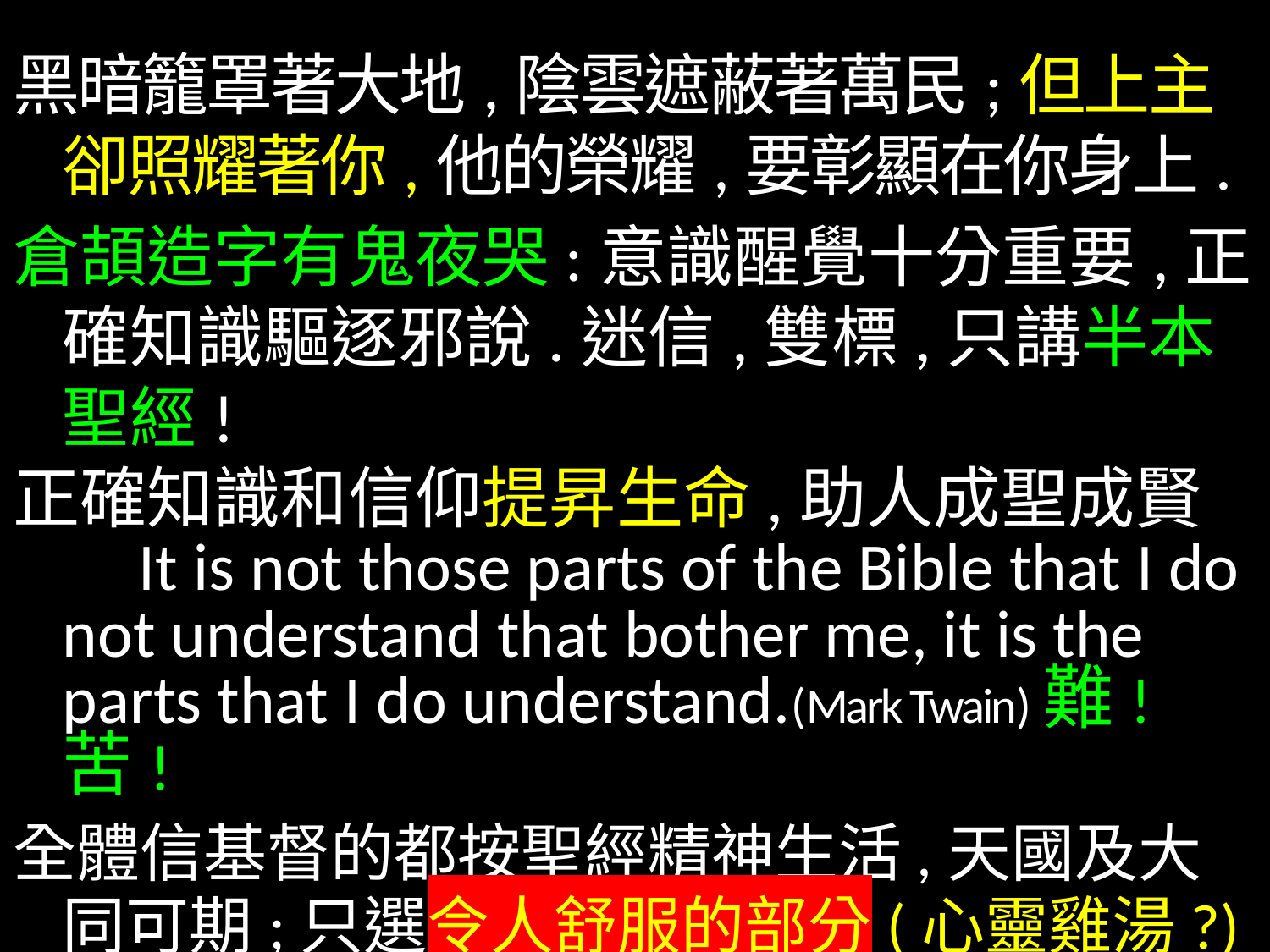

黑暗籠罩著大地,陰雲遮蔽著萬民;但上主卻照耀著你,他的榮耀,要彰顯在你身上.
倉頡造字有鬼夜哭:意識醒覺十分重要,正確知識驅逐邪說.迷信,雙標,只講半本聖經!
正確知識和信仰提昇生命,助人成聖成賢        It is not those parts of the Bible that I do not understand that bother me, it is the parts that I do understand.(Mark Twain)難!苦!
全體信基督的都按聖經精神生活,天國及大同可期;只選令人舒服的部分(心靈雞湯?)天國遙不可及.我們需要鼓勵和安慰,也需挑戰!